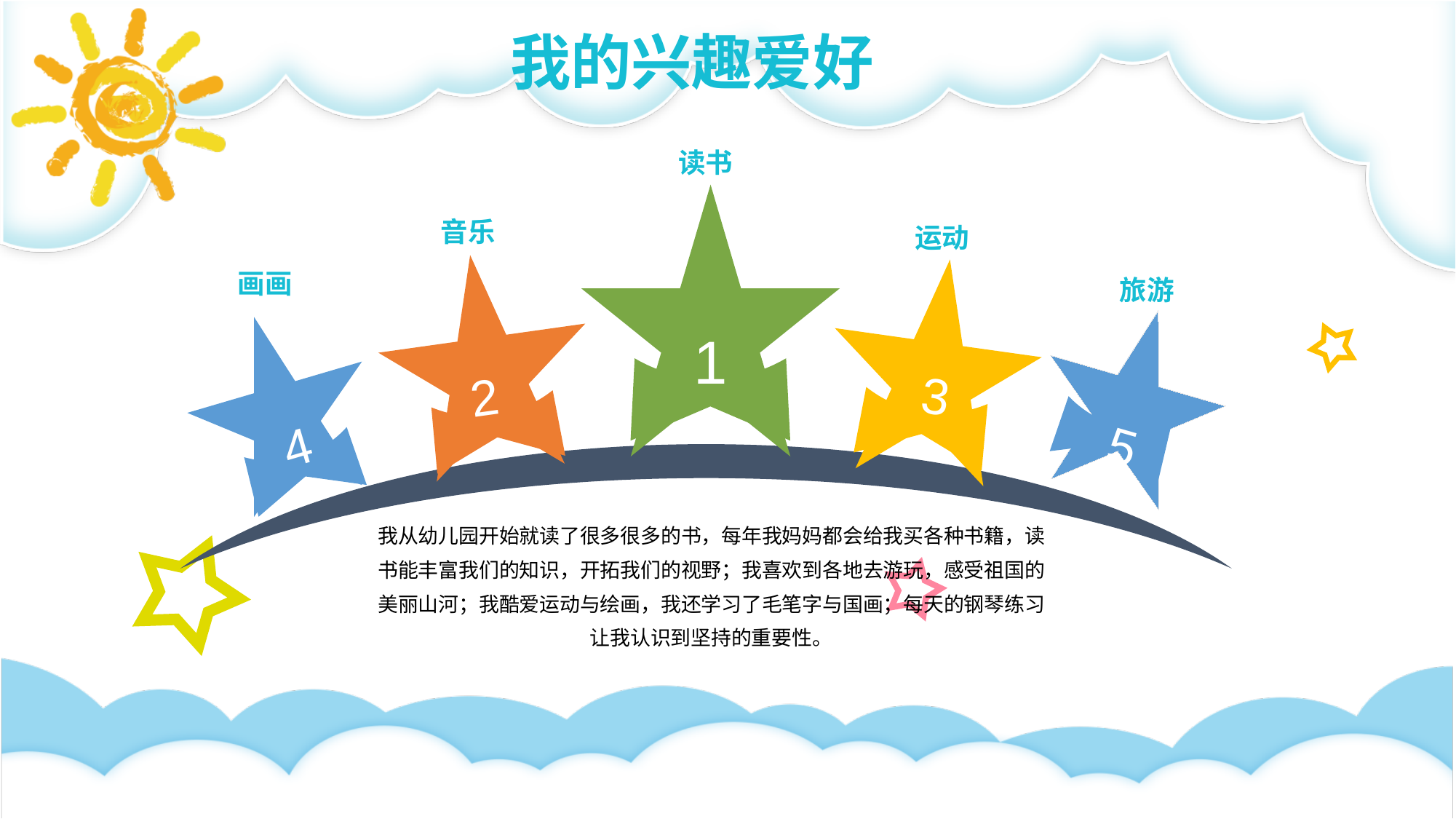

我的兴趣爱好
读书

1

音乐
运动

2

3

画画
旅游

5

4

我从幼儿园开始就读了很多很多的书，每年我妈妈都会给我买各种书籍，读书能丰富我们的知识，开拓我们的视野；我喜欢到各地去游玩，感受祖国的美丽山河；我酷爱运动与绘画，我还学习了毛笔字与国画；每天的钢琴练习让我认识到坚持的重要性。